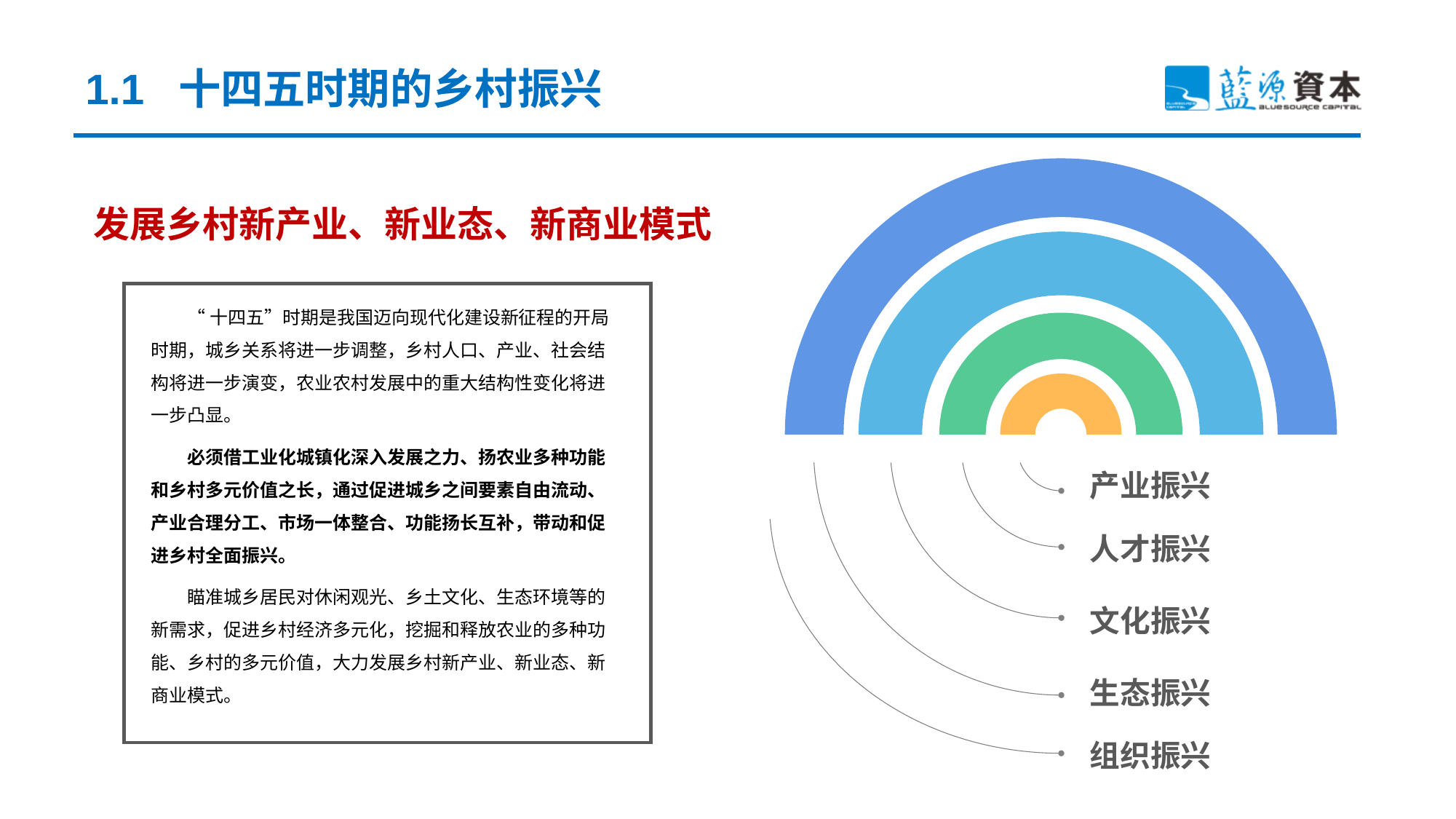

1.1  十四五时期的乡村振兴

发展乡村新产业、新业态、新商业模式

“十四五”时期是我国迈向现代化建设新征程的开局时期，城乡关系将进一步调整，乡村人口、产业、社会结构将进一步演变，农业农村发展中的重大结构性变化将进一步凸显。
必须借工业化城镇化深入发展之力、扬农业多种功能和乡村多元价值之长，通过促进城乡之间要素自由流动、产业合理分工、市场一体整合、功能扬长互补，带动和促进乡村全面振兴。
瞄准城乡居民对休闲观光、乡土文化、生态环境等的新需求，促进乡村经济多元化，挖掘和释放农业的多种功能、乡村的多元价值，大力发展乡村新产业、新业态、新商业模式。

产业振兴

人才振兴
文化振兴
生态振兴
组织振兴